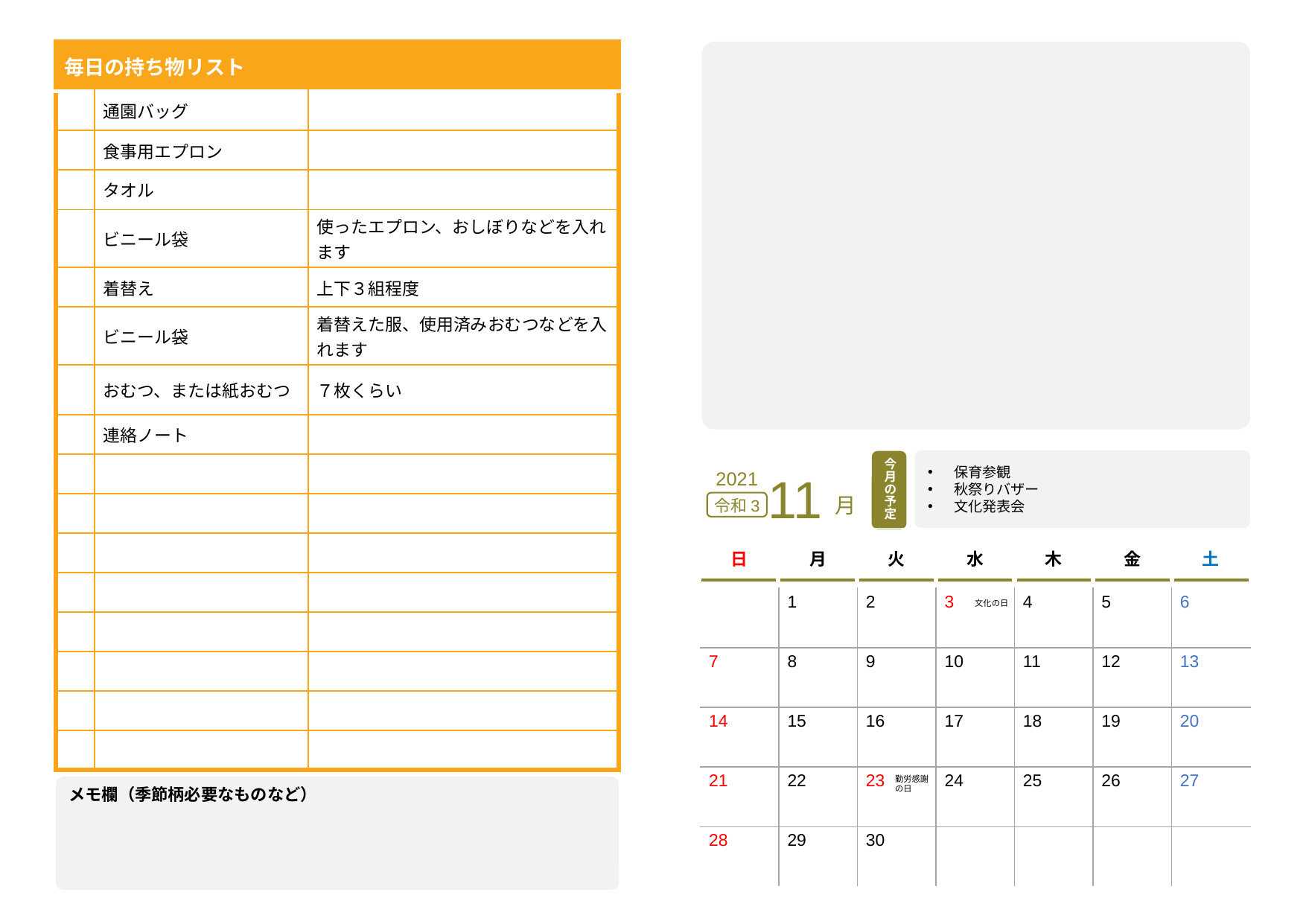

| 毎日の持ち物リスト |  |  |
| --- | --- | --- |
|  | 通園バッグ |  |
|  | 食事用エプロン |  |
|  | タオル |  |
|  | ビニール袋 | 使ったエプロン、おしぼりなどを入れます |
|  | 着替え | 上下３組程度 |
|  | ビニール袋 | 着替えた服、使用済みおむつなどを入れます |
|  | おむつ、または紙おむつ | ７枚くらい |
|  | 連絡ノート |  |
|  |  |  |
|  |  |  |
|  |  |  |
|  |  |  |
|  |  |  |
|  |  |  |
|  |  |  |
|  |  |  |

保育参観
秋祭りバザー
文化発表会
今月の予定
11
月
2021
令和3

| 日 | 月 | 火 | 水 | 木 | 金 | 土 |
| --- | --- | --- | --- | --- | --- | --- |
|  | 1 | 2 | 3 | 4 | 5 | 6 |
| 7 | 8 | 9 | 10 | 11 | 12 | 13 |
| 14 | 15 | 16 | 17 | 18 | 19 | 20 |
| 21 | 22 | 23 | 24 | 25 | 26 | 27 |
| 28 | 29 | 30 |  |  |  |  |

文化の日
勤労感謝の日
メモ欄（季節柄必要なものなど）